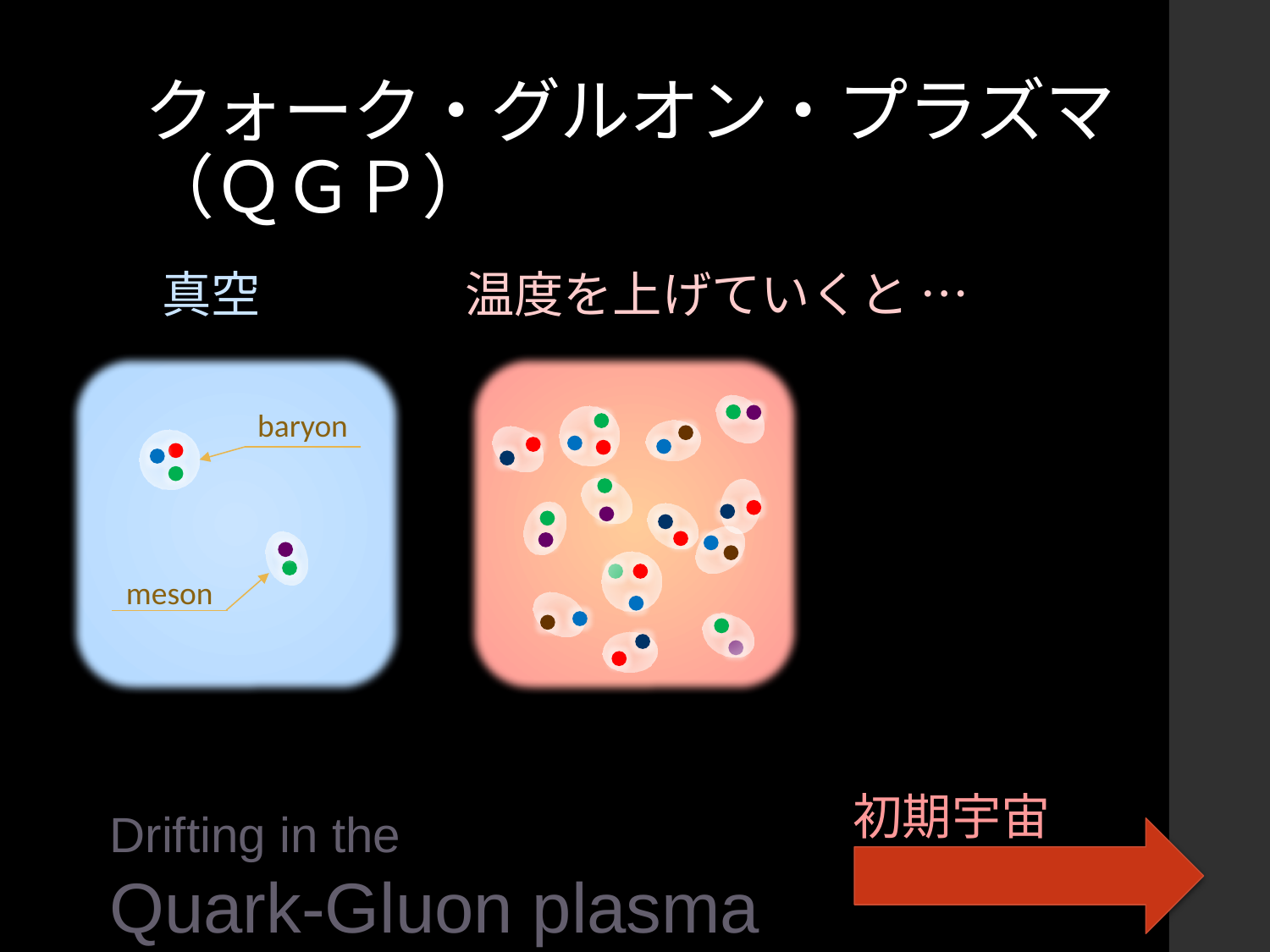

# クォーク・グルオン・プラズマ （ＱＧＰ）
真空
温度を上げていくと …

baryon

meson

初期宇宙